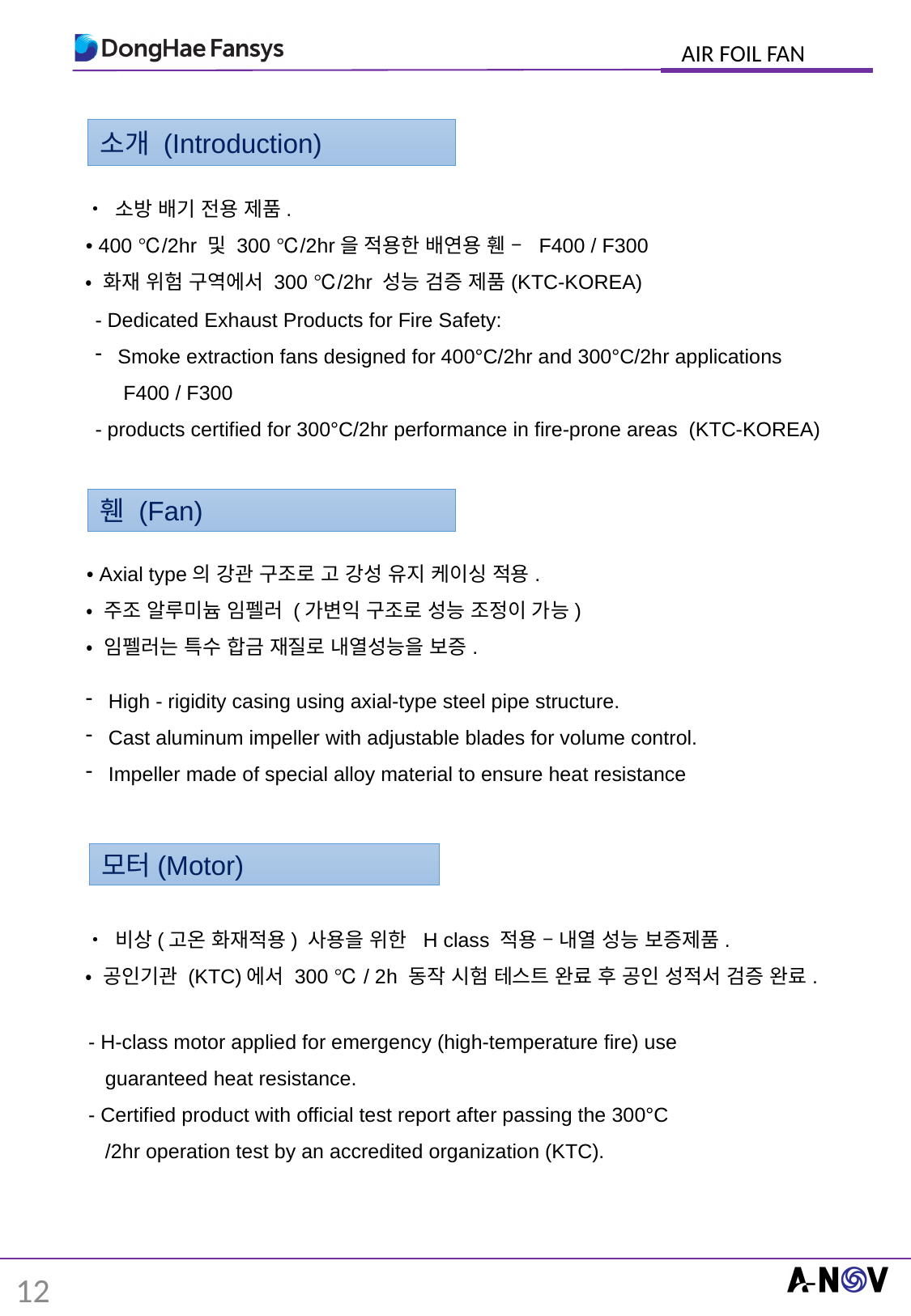

소개 (Introduction)
• 소방 배기 전용 제품.
• 400 ℃/2hr 및 300 ℃/2hr을 적용한 배연용 휀 –  F400 / F300
• 화재 위험 구역에서 300 ℃/2hr 성능 검증 제품(KTC-KOREA)
- Dedicated Exhaust Products for Fire Safety:
Smoke extraction fans designed for 400°C/2hr and 300°C/2hr applications
     F400 / F300
- products certified for 300°C/2hr performance in fire-prone areas  (KTC-KOREA)
휀 (Fan)
• Axial type의 강관 구조로 고 강성 유지 케이싱 적용.
• 주조 알루미늄 임펠러 (가변익 구조로 성능 조정이 가능)
• 임펠러는 특수 합금 재질로 내열성능을 보증.
High - rigidity casing using axial-type steel pipe structure.
Cast aluminum impeller with adjustable blades for volume control.
Impeller made of special alloy material to ensure heat resistance
모터(Motor)
• 비상(고온 화재적용) 사용을 위한  H class 적용 – 내열 성능 보증제품.
• 공인기관 (KTC)에서 300 ℃ / 2h 동작 시험 테스트 완료 후 공인 성적서 검증 완료.
- H-class motor applied for emergency (high-temperature fire) use
   guaranteed heat resistance.
- Certified product with official test report after passing the 300°C
   /2hr operation test by an accredited organization (KTC).
12